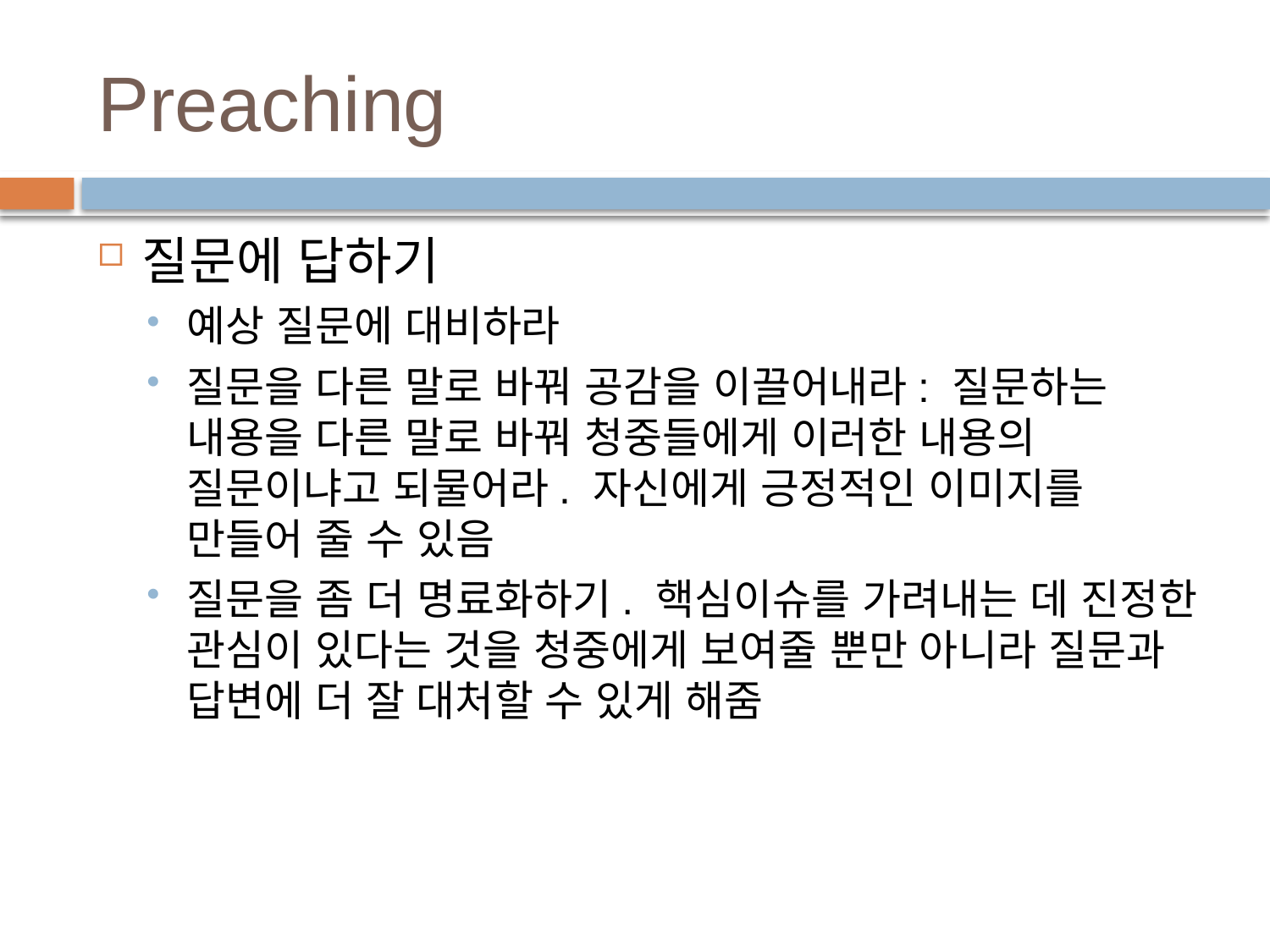

# Preaching
질문에 답하기
예상 질문에 대비하라
질문을 다른 말로 바꿔 공감을 이끌어내라: 질문하는 내용을 다른 말로 바꿔 청중들에게 이러한 내용의 질문이냐고 되물어라. 자신에게 긍정적인 이미지를 만들어 줄 수 있음
질문을 좀 더 명료화하기. 핵심이슈를 가려내는 데 진정한 관심이 있다는 것을 청중에게 보여줄 뿐만 아니라 질문과 답변에 더 잘 대처할 수 있게 해줌